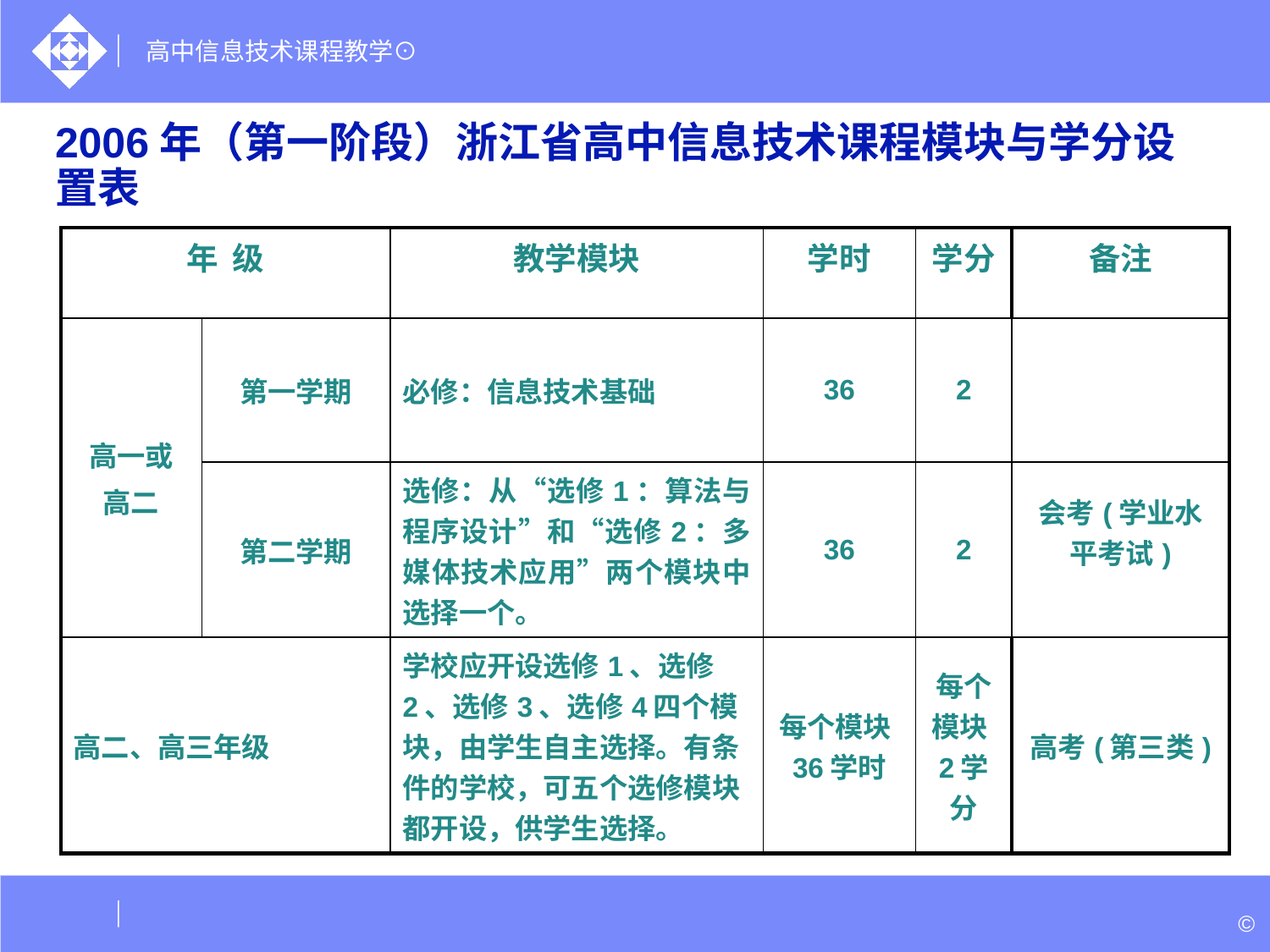

# 2006年（第一阶段）浙江省高中信息技术课程模块与学分设置表
| 年 级 |  | 教学模块 | 学时 | 学分 | 备注 |
| --- | --- | --- | --- | --- | --- |
| 高一或 高二 | 第一学期 | 必修：信息技术基础 | 36 | 2 |  |
|  | 第二学期 | 选修：从“选修1：算法与程序设计”和“选修2：多媒体技术应用”两个模块中选择一个。 | 36 | 2 | 会考(学业水平考试) |
| 高二、高三年级 |  | 学校应开设选修1、选修2、选修3、选修4四个模块，由学生自主选择。有条件的学校，可五个选修模块都开设，供学生选择。 | 每个模块36学时 | 每个模块2学分 | 高考(第三类) |